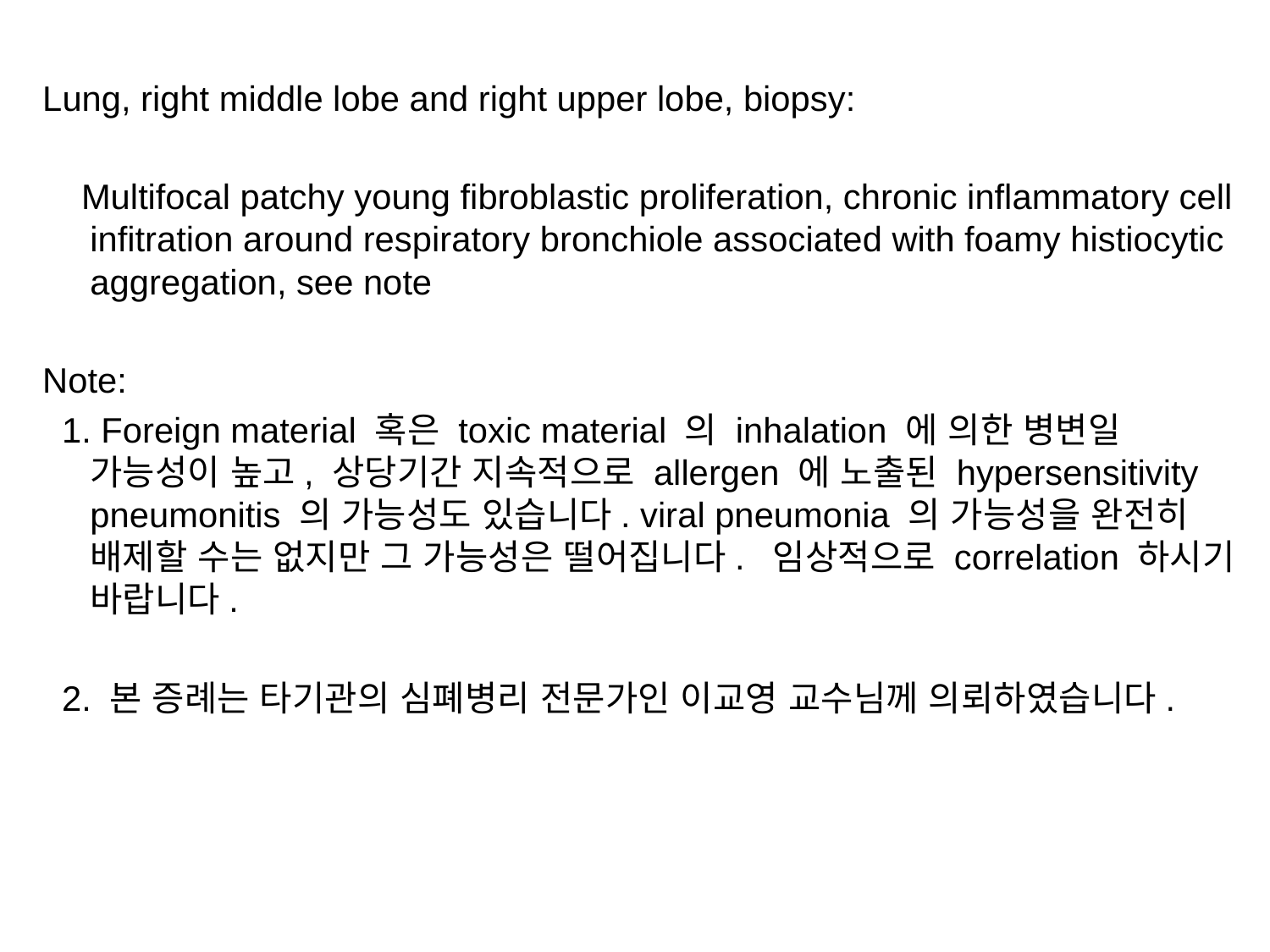

Lung, right middle lobe and right upper lobe, biopsy:

    Multifocal patchy young fibroblastic proliferation, chronic inflammatory cell infitration around respiratory bronchiole associated with foamy histiocytic aggregation, see note

Note:
  1. Foreign material 혹은 toxic material 의 inhalation 에 의한 병변일 가능성이 높고, 상당기간 지속적으로 allergen 에 노출된 hypersensitivity pneumonitis 의 가능성도 있습니다. viral pneumonia 의 가능성을 완전히 배제할 수는 없지만 그 가능성은 떨어집니다.  임상적으로 correlation 하시기 바랍니다.

  2. 본 증례는 타기관의 심폐병리 전문가인 이교영 교수님께 의뢰하였습니다.